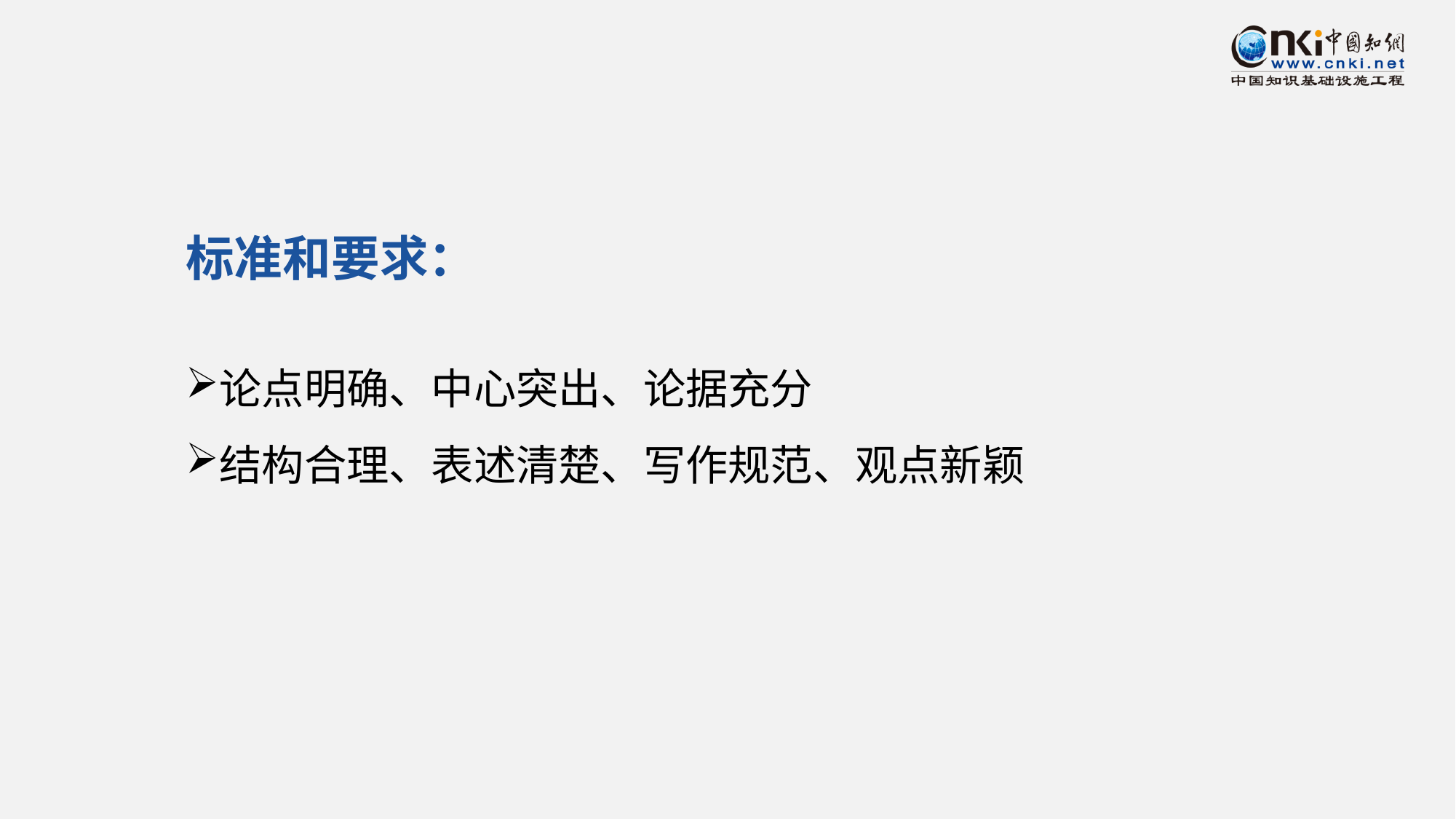

标准和要求：

论点明确、中心突出、论据充分
结构合理、表述清楚、写作规范、观点新颖